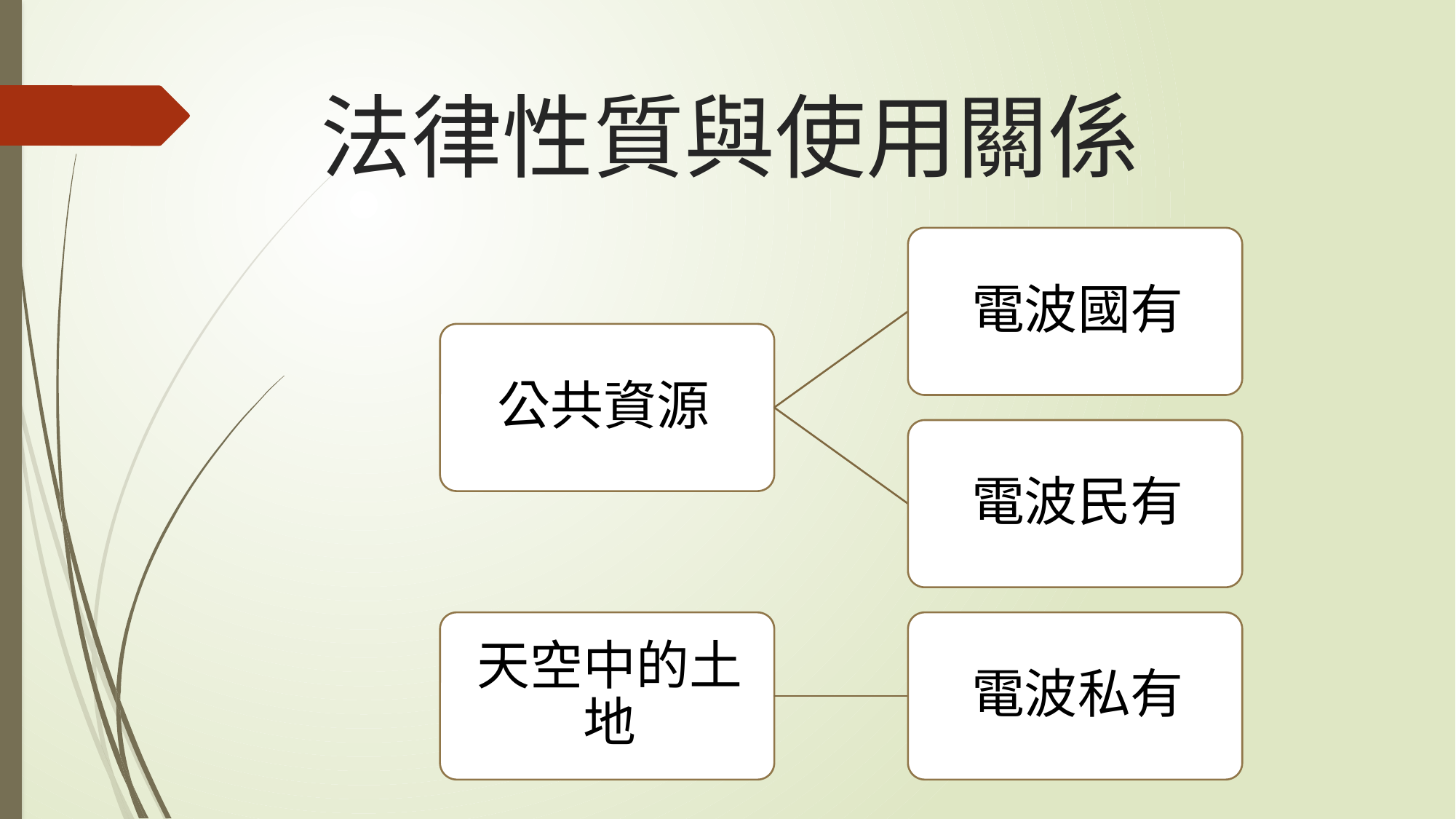

# 法律性質與使用關係
公共資源

電波國有

電波民有
天空中的土地

電波私有